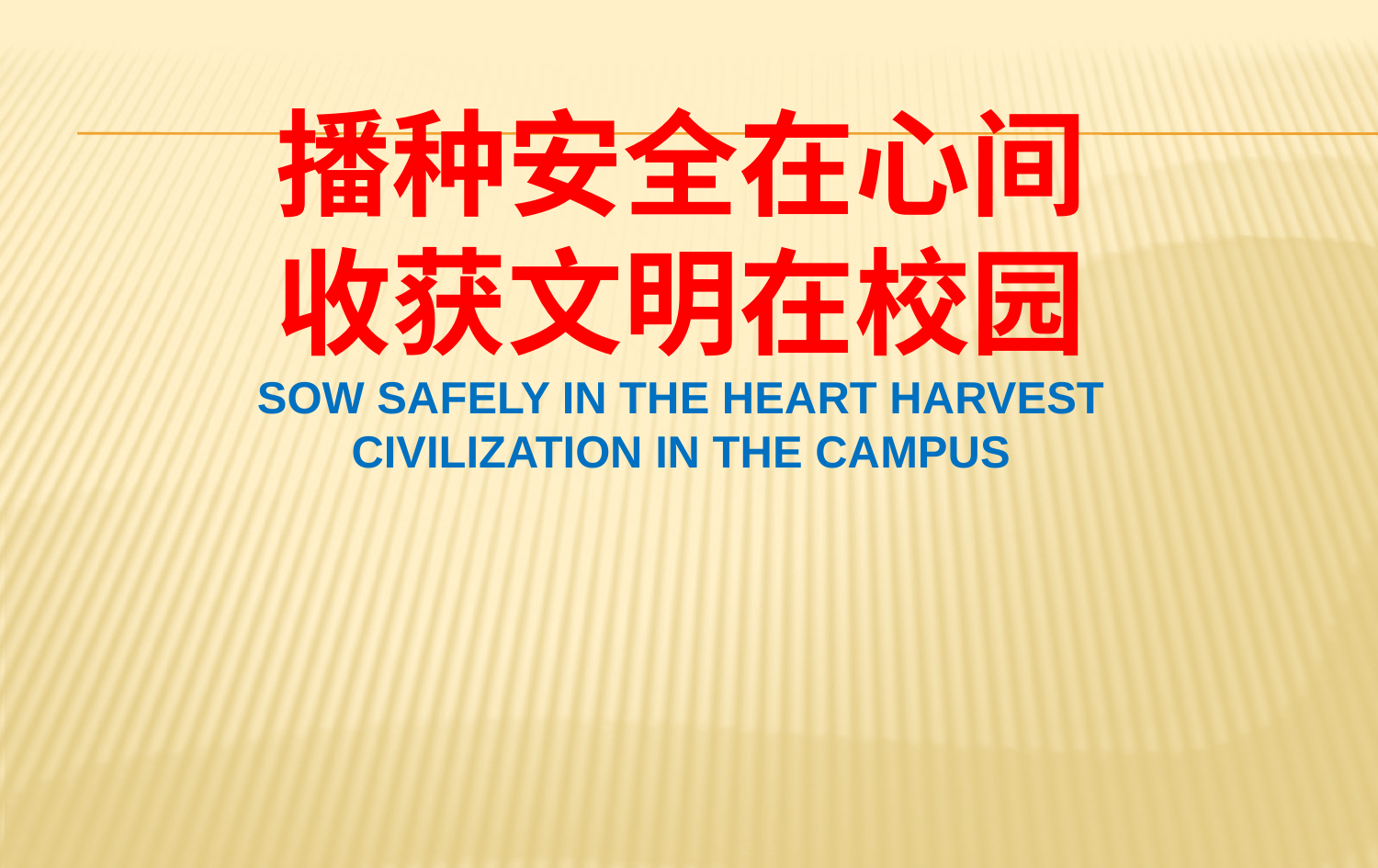

# 播种安全在心间 收获文明在校园 Sow safely in the heart harvest civilization in the campus